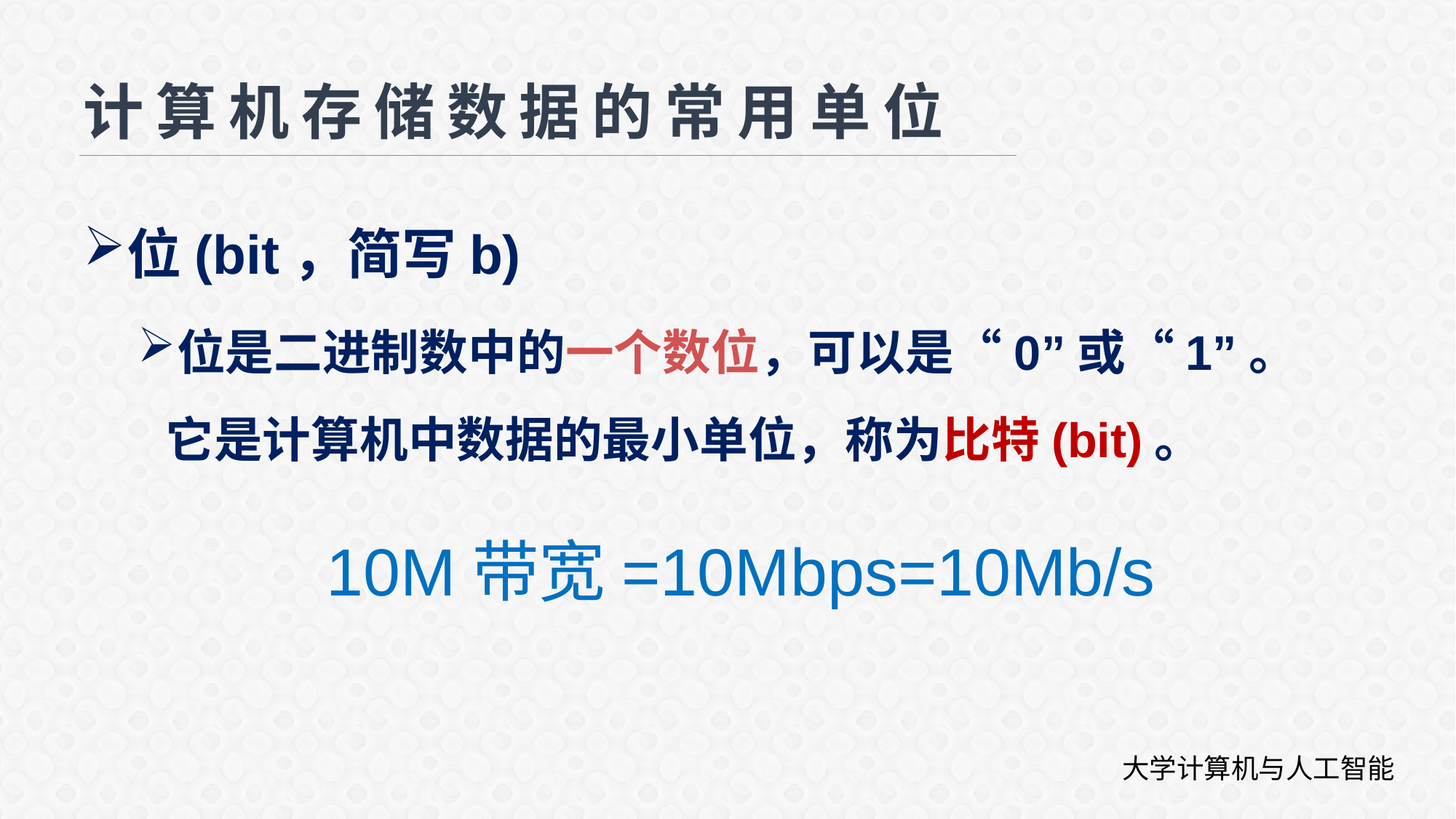

# 计算机存储数据的常用单位
位(bit，简写b)
位是二进制数中的一个数位，可以是“0”或“1”。它是计算机中数据的最小单位，称为比特(bit)。

10M带宽=10Mbps=10Mb/s